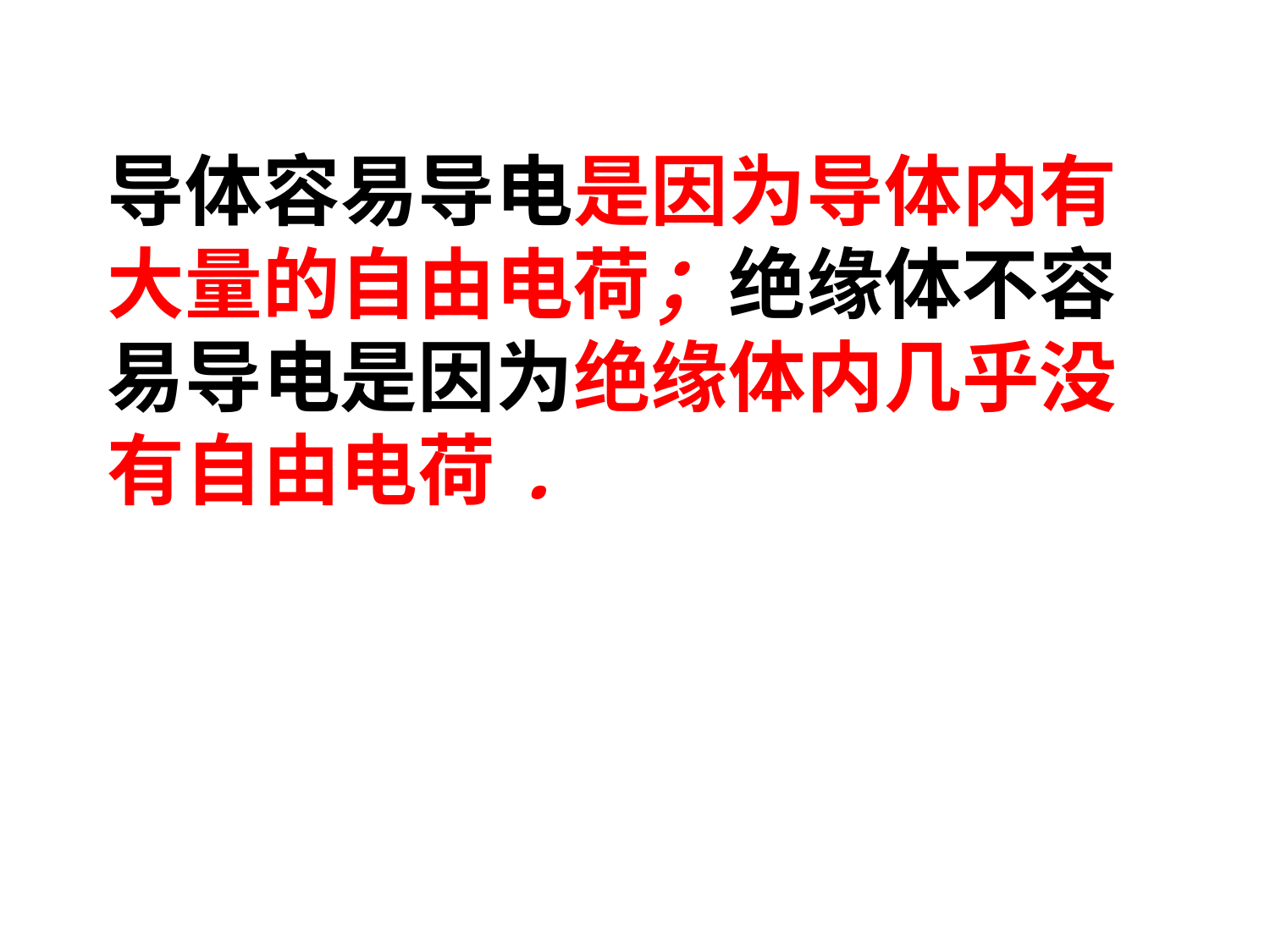

导体容易导电是因为导体内有大量的自由电荷；绝缘体不容易导电是因为绝缘体内几乎没有自由电荷.